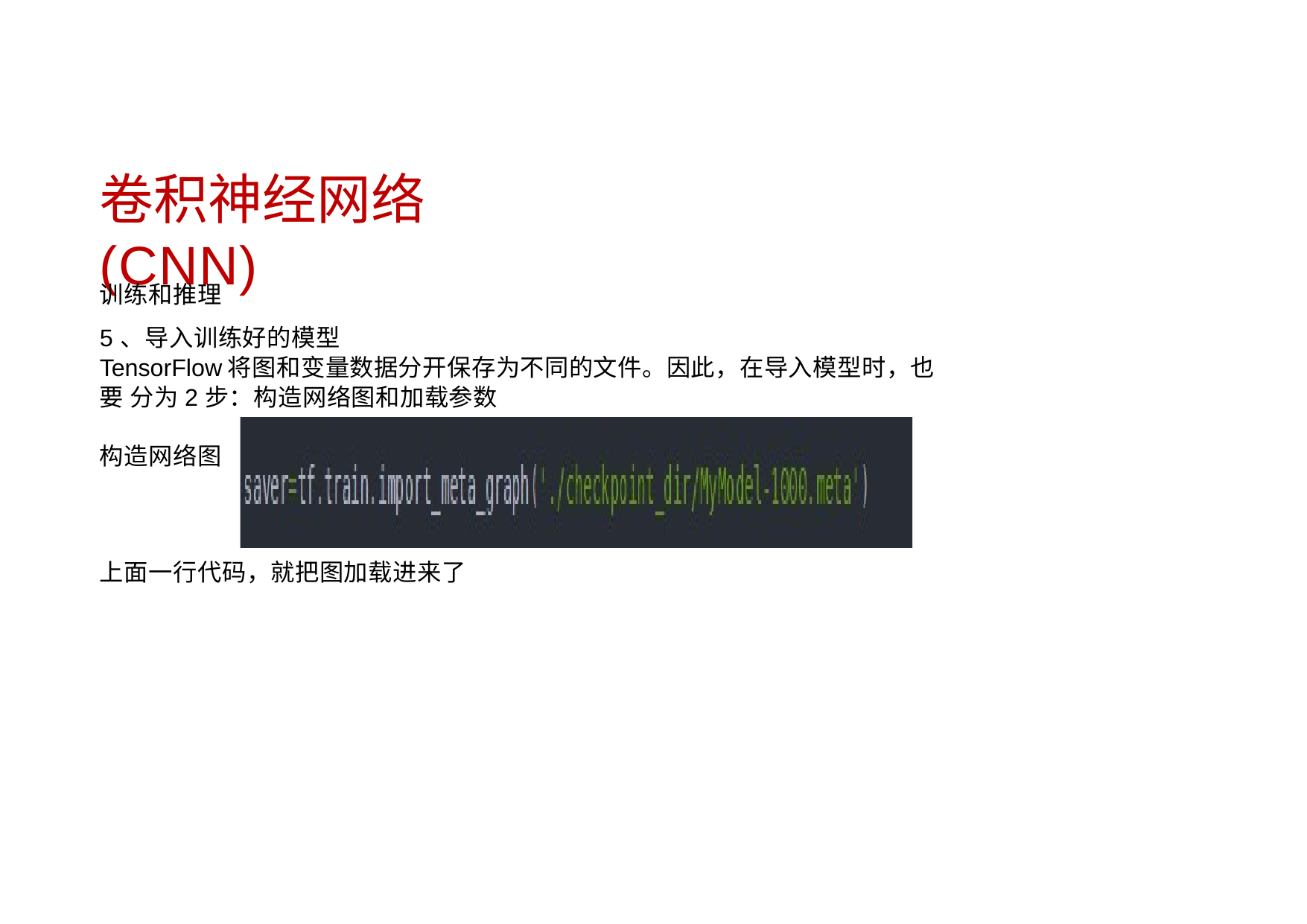

# 卷积神经网络(CNN)
训练和推理
5、导入训练好的模型
TensorFlow将图和变量数据分开保存为不同的文件。因此，在导入模型时，也要 分为2步：构造网络图和加载参数

构造网络图

上面一行代码，就把图加载进来了